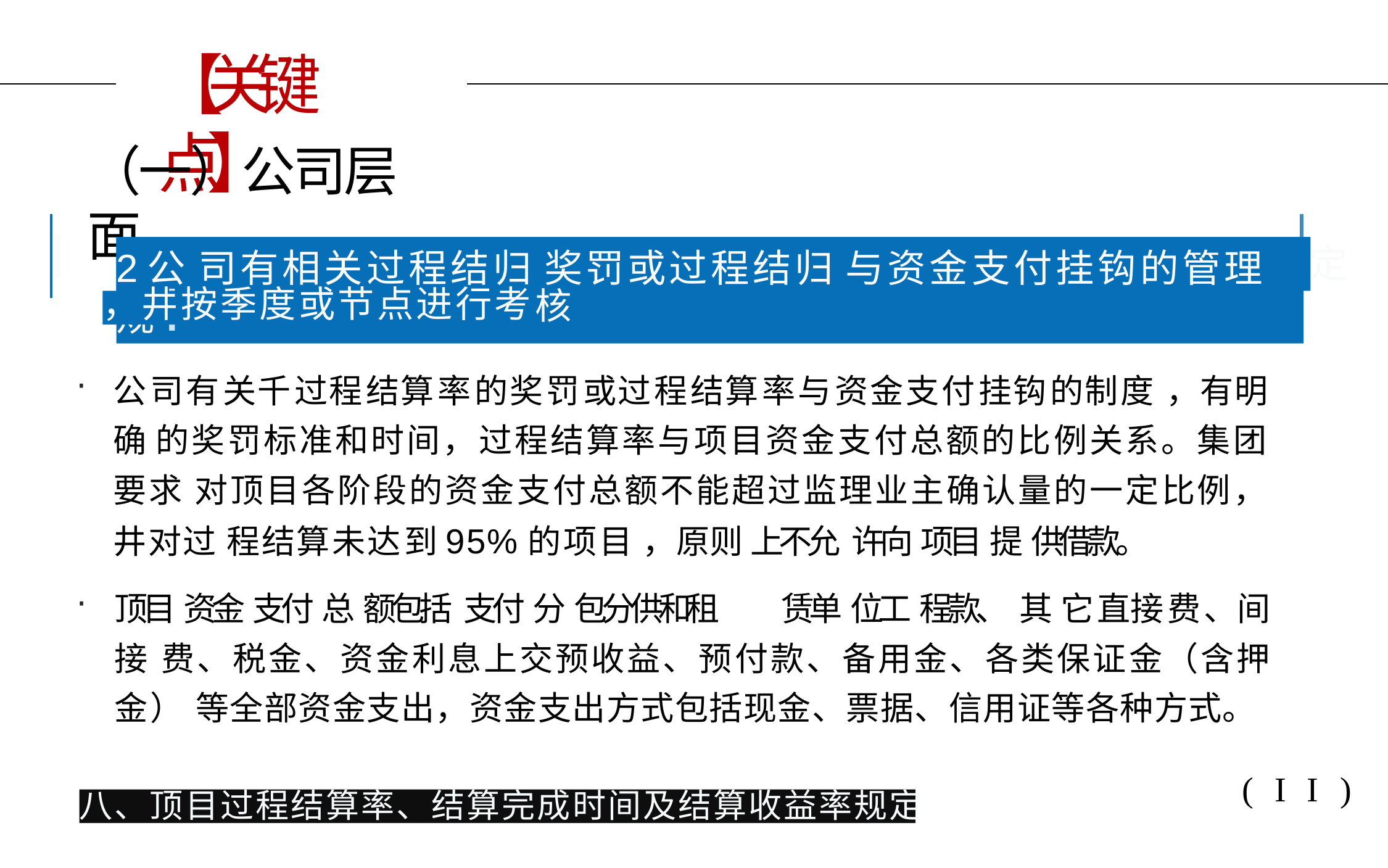

# 【关键点】

（一）公司层面

I

2公 司有相关过程结归 奖罚或过程结归 与资金支付挂钩的管理规I
定
核
，井按季度或节点进行考
公司有关千过程结算率的奖罚或过程结算率与资金支付挂钩的制度 ，有明确 的奖罚标准和时间，过程结算率与项目资金支付总额的比例关系。集团要求 对顶目各阶段的资金支付总额不能超过监理业主确认量的一定比例，井对过 程结算未达到95%的项目 ，原则 上不允 许向 项目 提 供借款。
顶目 资金 支付 总 额包括 支付 分 包分供和租	赁单 位工 程款、 其 它直接费、间接 费、税金、资金利息上交预收益、预付款、备用金、各类保证金（含押金） 等全部资金支出，资金支出方式包括现金、票据、信用证等各种方式。
(II)
八、顶目过程结算率、结算完成时间及结算收益率规定